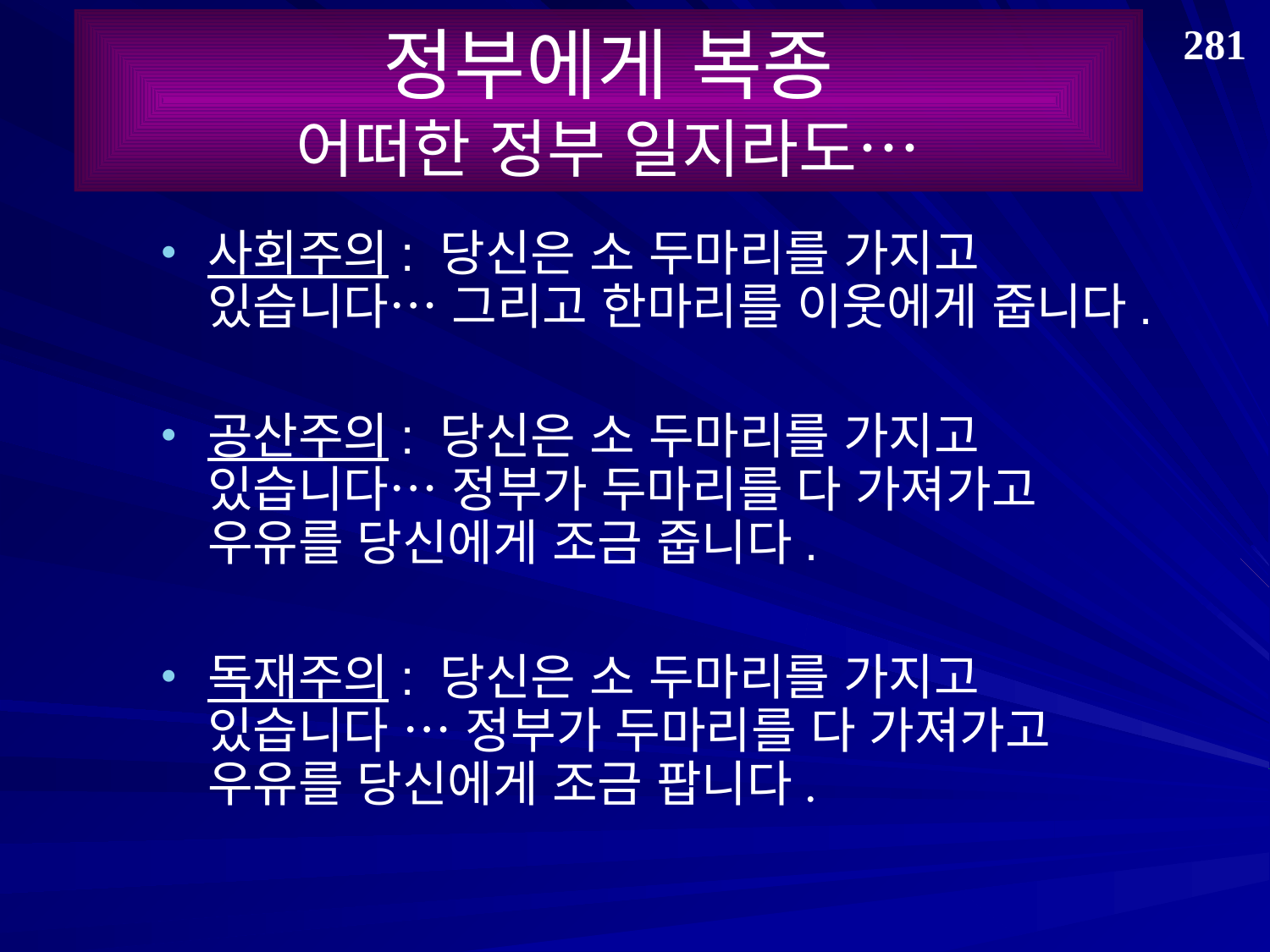

정부에게 복종
어떠한 정부 일지라도…
281
사회주의: 당신은 소 두마리를 가지고 있습니다… 그리고 한마리를 이웃에게 줍니다.

공산주의: 당신은 소 두마리를 가지고 있습니다… 정부가 두마리를 다 가져가고 우유를 당신에게 조금 줍니다.

독재주의: 당신은 소 두마리를 가지고 있습니다 … 정부가 두마리를 다 가져가고 우유를 당신에게 조금 팝니다.